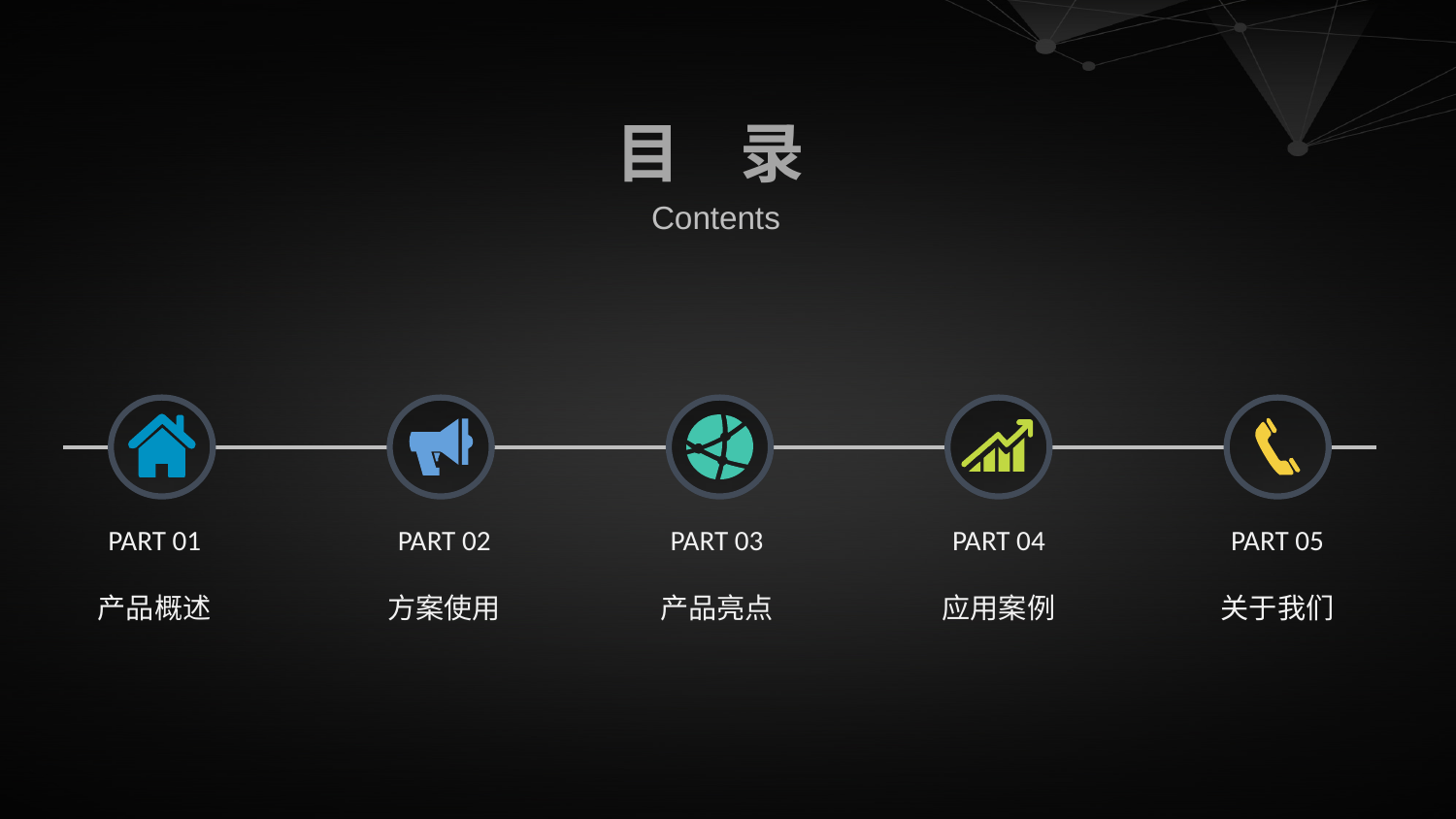

目    录
Contents

PART 01

产品概述
PART 02

方案使用
PART 03

产品亮点
PART 04

应用案例
PART 05

关于我们